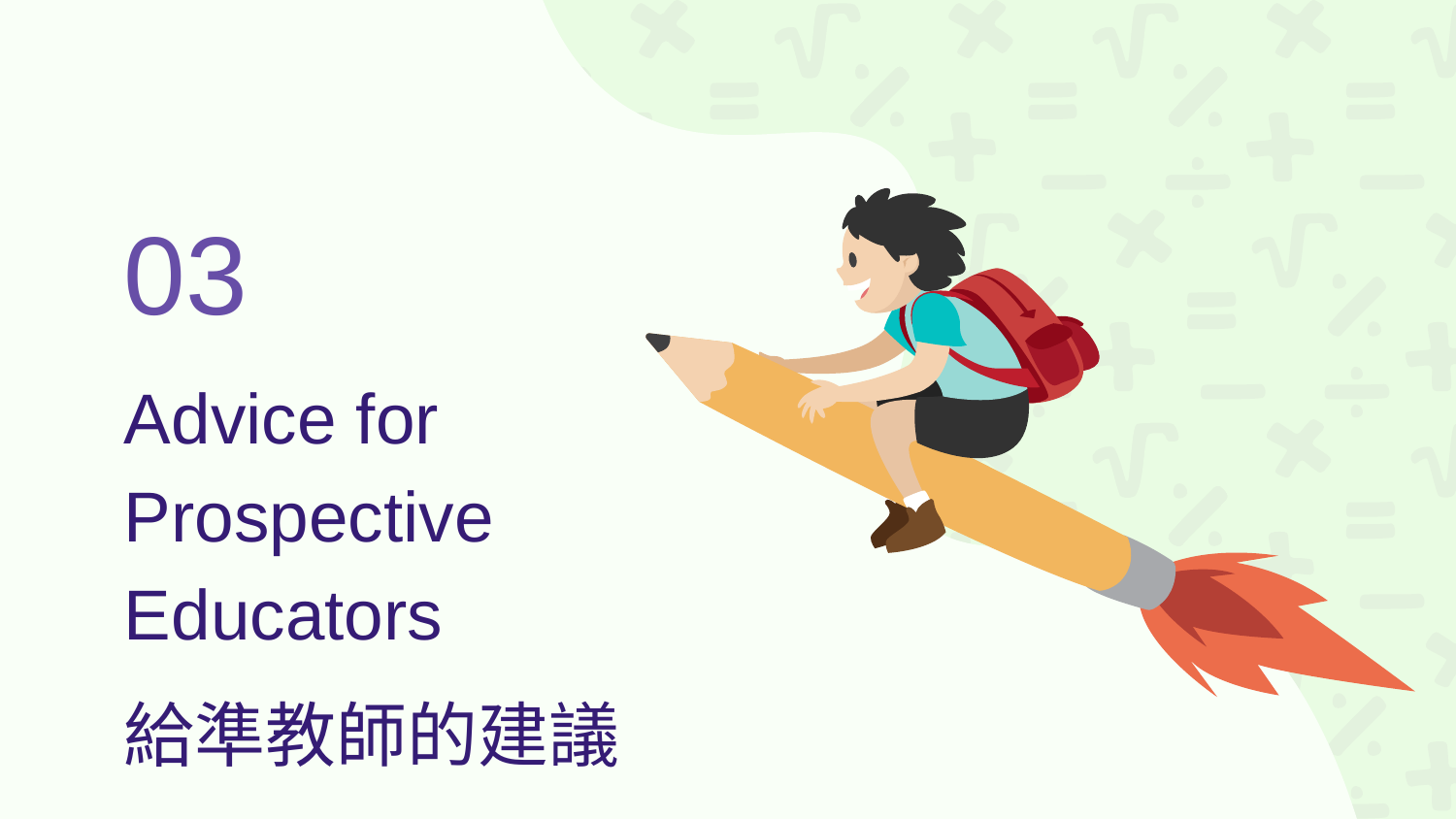

# 03
Advice for Prospective Educators
給準教師的建議